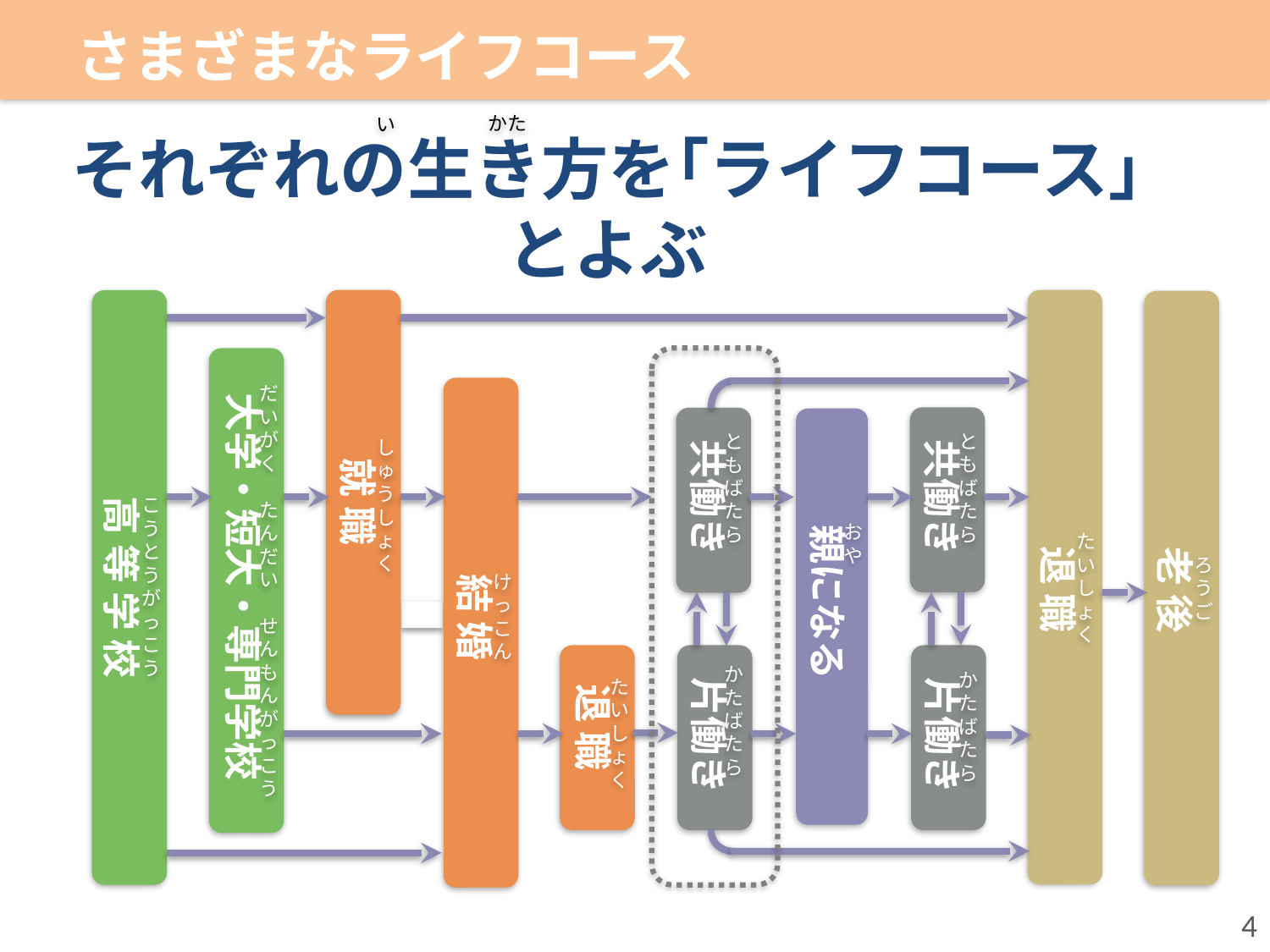

さまざまなライフコース
かた
い

それぞれの生き方を｢ライフコース｣とよぶ

就 職
老 後
退 職

大学・短大・専門学校

共働き
共働き
結 婚
親になる
高 等 学 校
退 職

片働き
片働き

と
も
ば
た
ら
と
も
ば
た
ら
し
ゅ
う
し
ょ
く

お
や
こ
う
と
う
が
っ
こ
う
た
い
し
ょ
く
ろ
う
ご
だ
い
が
く

た
ん
だ
い

せ
ん
も
ん
が
っ
こ
う
け
っ
こ
ん
か
た
ば
た
ら
か
た
ば
た
ら
た
い
し
ょ
く
4